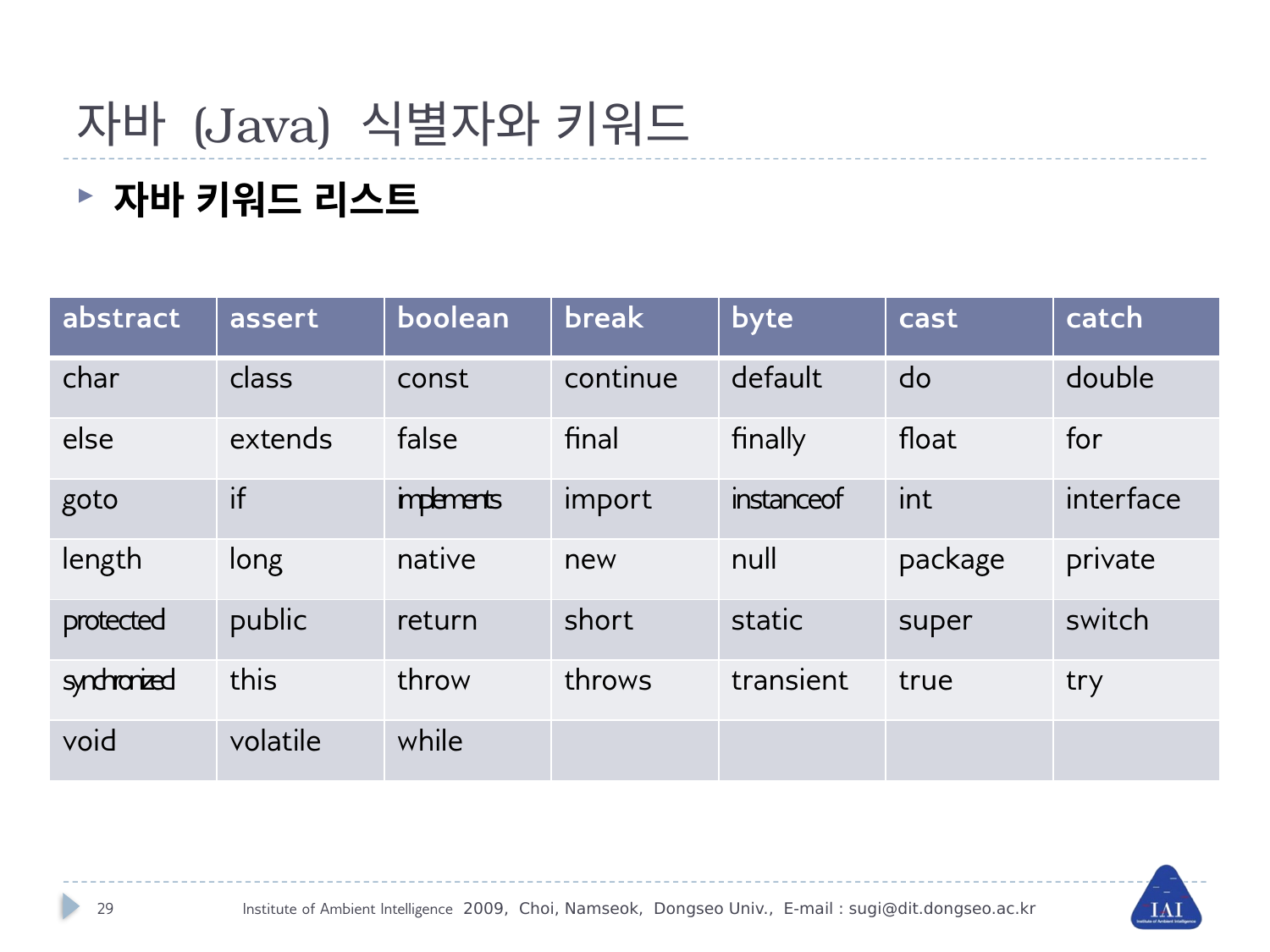

# 자바 (Java) 식별자와 키워드
자바 키워드 리스트
| abstract | assert | boolean | break | byte | cast | catch |
| --- | --- | --- | --- | --- | --- | --- |
| char | class | const | continue | default | do | double |
| else | extends | false | final | finally | float | for |
| goto | if | implements | import | instanceof | int | interface |
| length | long | native | new | null | package | private |
| protected | public | return | short | static | super | switch |
| synchronized | this | throw | throws | transient | true | try |
| void | volatile | while |  |  |  |  |